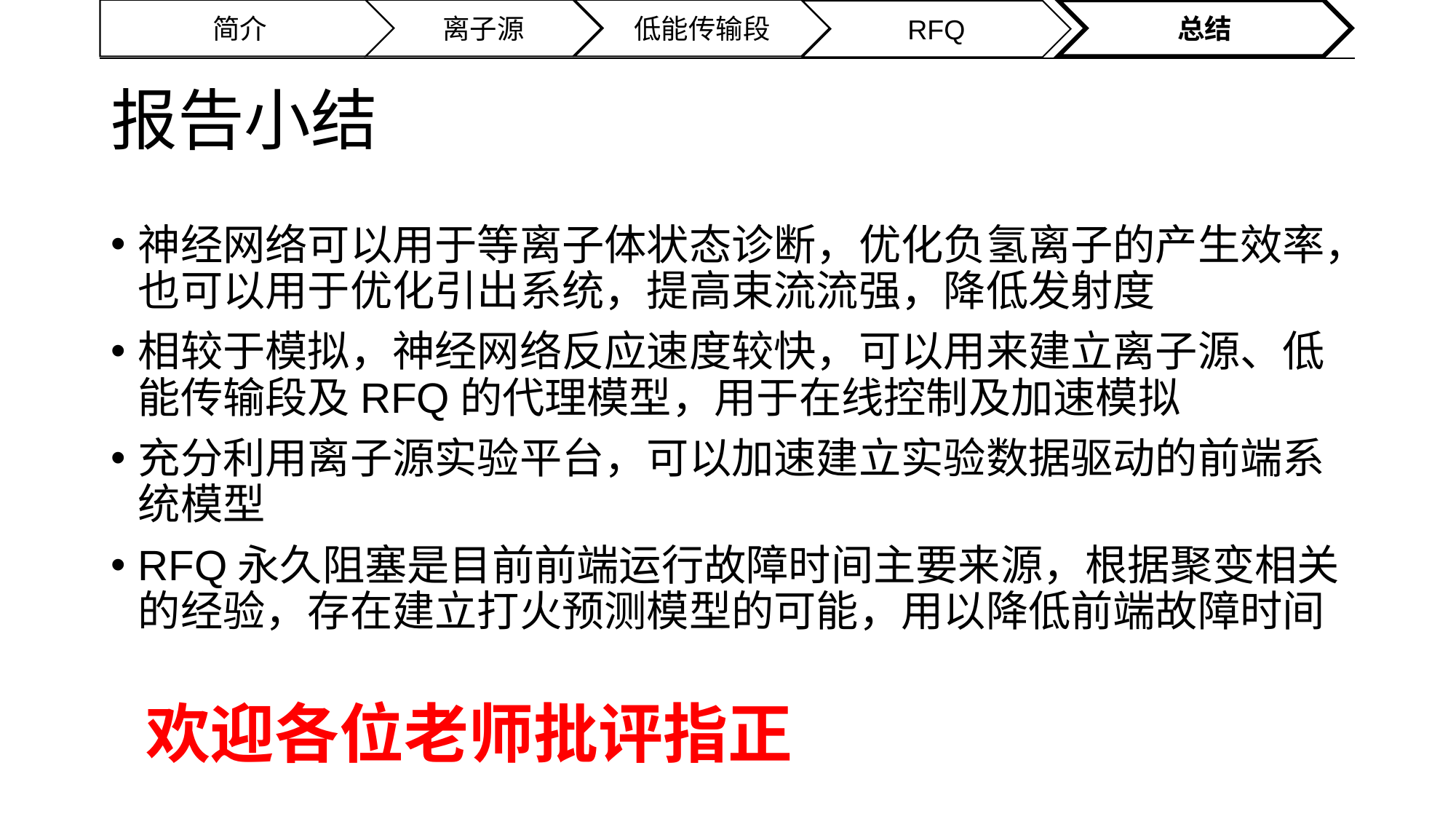

简介
离子源
低能传输段
总结
RFQ
# 报告小结
神经网络可以用于等离子体状态诊断，优化负氢离子的产生效率，也可以用于优化引出系统，提高束流流强，降低发射度
相较于模拟，神经网络反应速度较快，可以用来建立离子源、低能传输段及RFQ的代理模型，用于在线控制及加速模拟
充分利用离子源实验平台，可以加速建立实验数据驱动的前端系统模型
RFQ永久阻塞是目前前端运行故障时间主要来源，根据聚变相关的经验，存在建立打火预测模型的可能，用以降低前端故障时间
欢迎各位老师批评指正